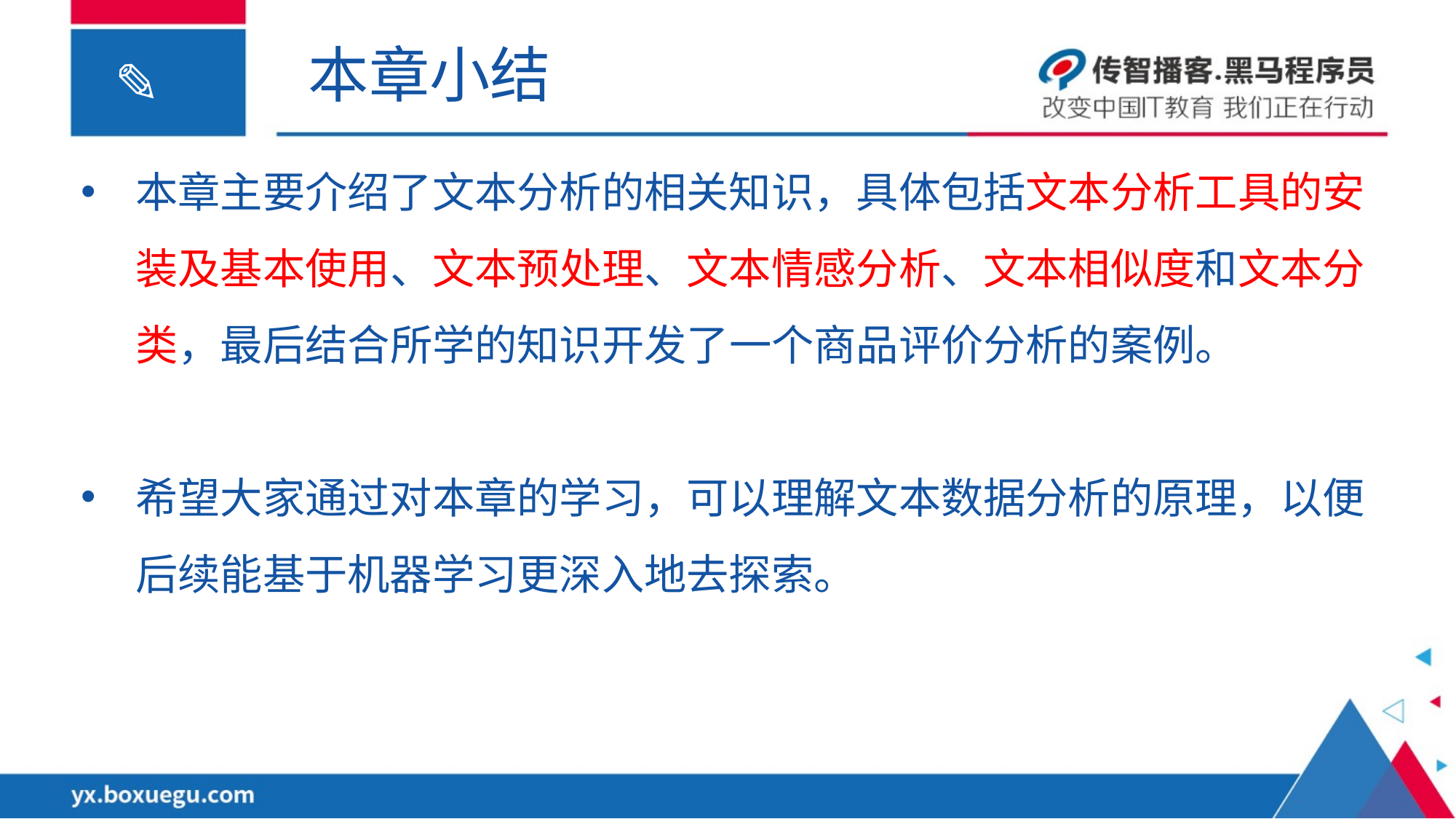

本章小结
本章主要介绍了文本分析的相关知识，具体包括文本分析工具的安装及基本使用、文本预处理、文本情感分析、文本相似度和文本分类，最后结合所学的知识开发了一个商品评价分析的案例。

希望大家通过对本章的学习，可以理解文本数据分析的原理，以便后续能基于机器学习更深入地去探索。